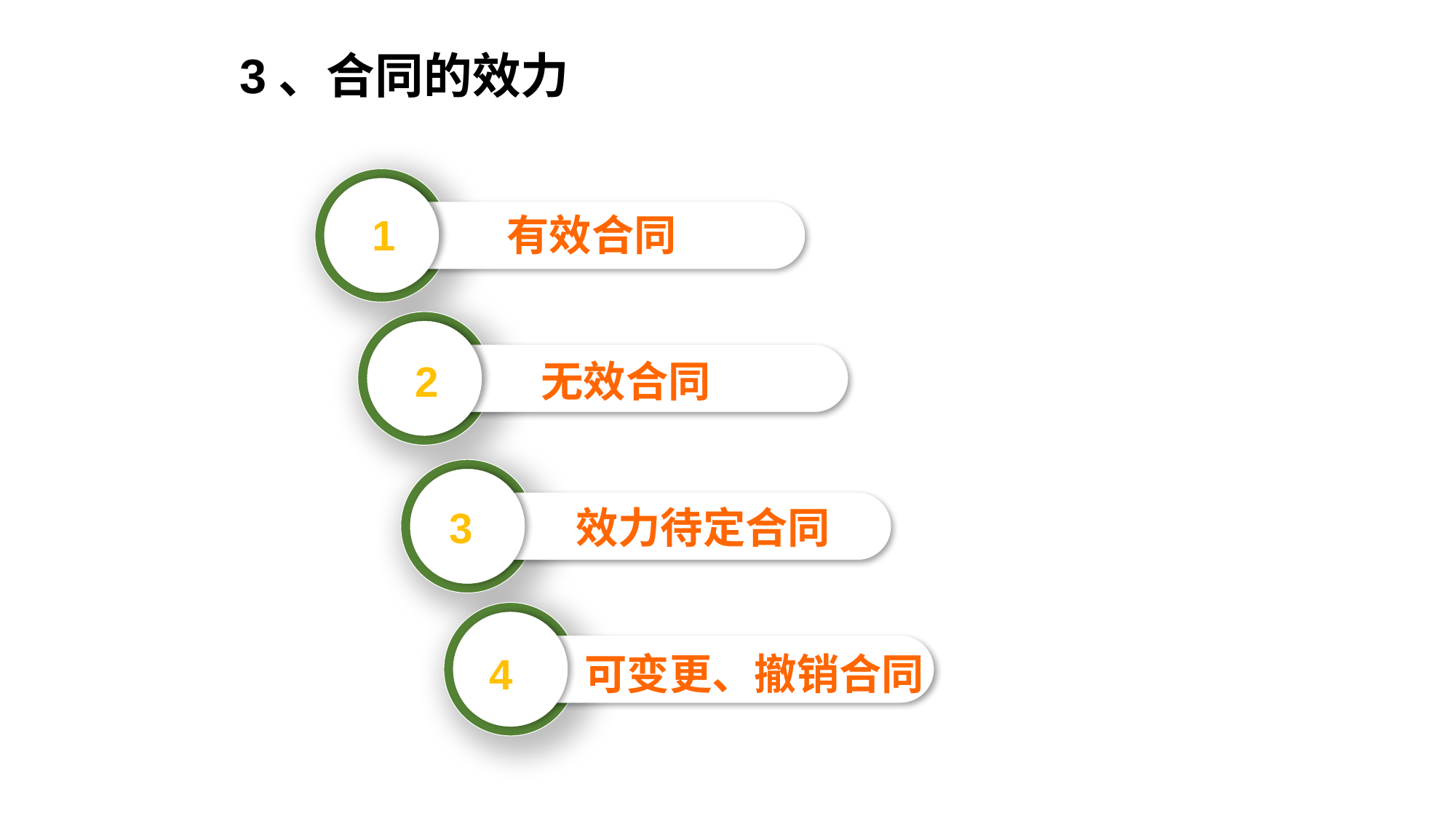

3、合同的效力

 1
有效合同
 2
无效合同
 3
效力待定合同
4
可变更、撤销合同